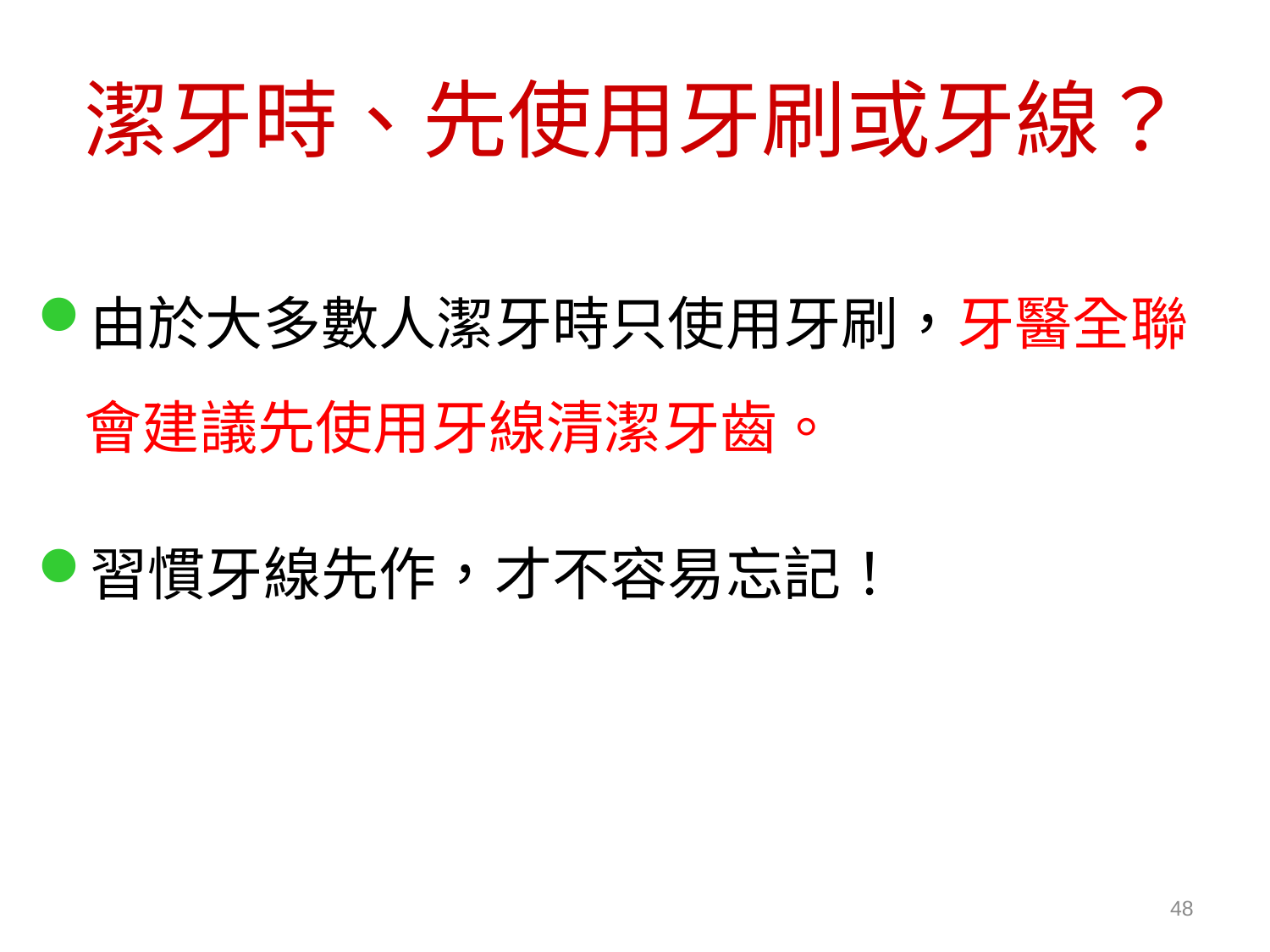

# 潔牙時、先使用牙刷或牙線？
由於大多數人潔牙時只使用牙刷，牙醫全聯會建議先使用牙線清潔牙齒。

習慣牙線先作，才不容易忘記！
48